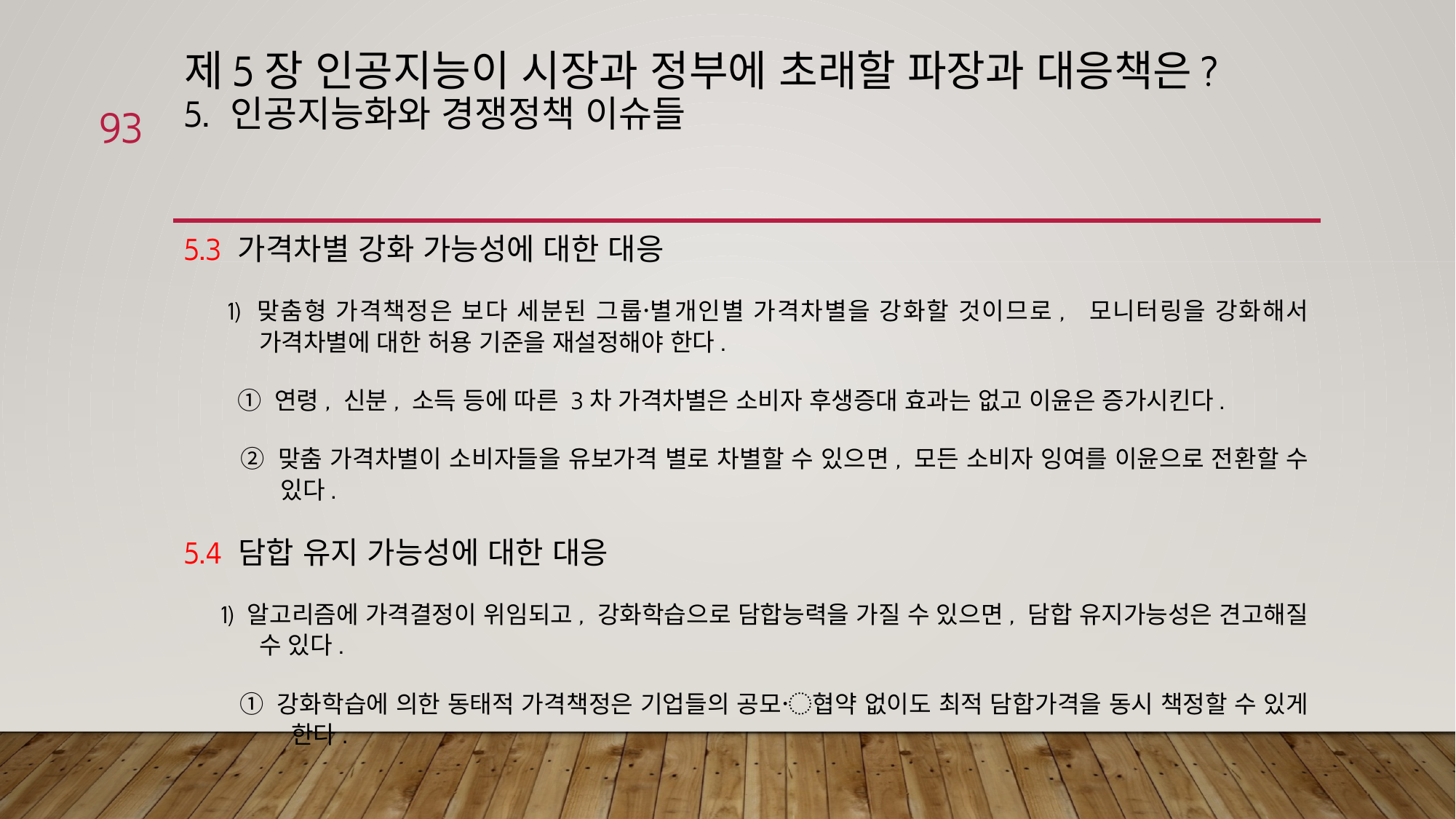

# 제5장 인공지능이 시장과 정부에 초래할 파장과 대응책은? 5. 인공지능화와 경쟁정책 이슈들
93
5.3 가격차별 강화 가능성에 대한 대응
     1) 맞춤형 가격책정은 보다 세분된 그룹별〮개인별 가격차별을 강화할 것이므로,  모니터링을 강화해서 가격차별에 대한 허용 기준을 재설정해야 한다.
        ① 연령, 신분, 소득 등에 따른 3차 가격차별은 소비자 후생증대 효과는 없고 이윤은 증가시킨다.
        ② 맞춤 가격차별이 소비자들을 유보가격 별로 차별할 수 있으면, 모든 소비자 잉여를 이윤으로 전환할 수 있다.
5.4 담합 유지 가능성에 대한 대응
     1) 알고리즘에 가격결정이 위임되고, 강화학습으로 담합능력을 가질 수 있으면, 담합 유지가능성은 견고해질 수 있다.
        ① 강화학습에 의한 동태적 가격책정은 기업들의 공모〮협약 없이도 최적 담합가격을 동시 책정할 수 있게 한다.